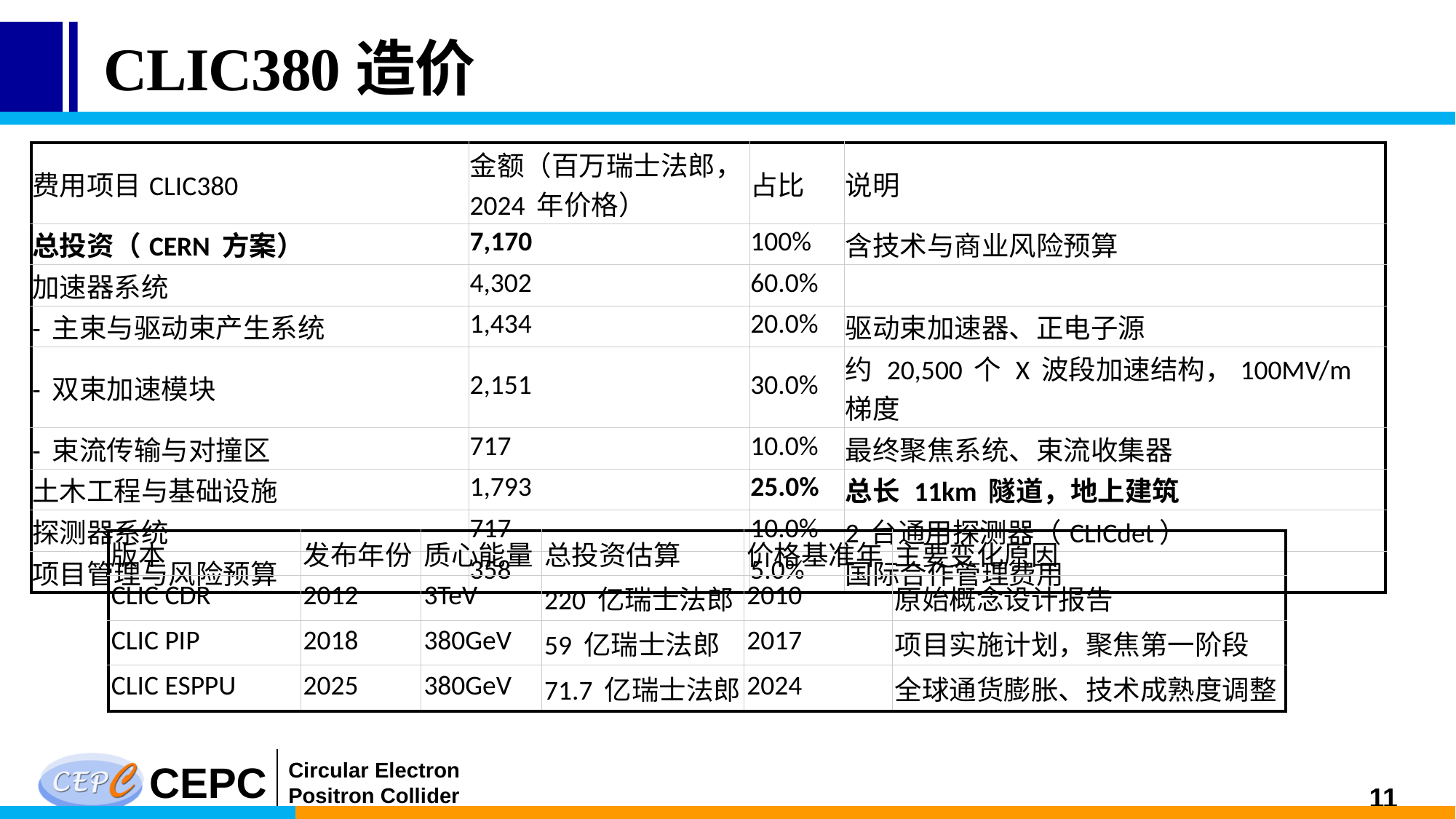

# CLIC380造价
| 费用项目CLIC380 | 金额（百万瑞士法郎， 2024 年价格） | 占比 | 说明 |
| --- | --- | --- | --- |
| 总投资（CERN 方案） | 7,170 | 100% | 含技术与商业风险预算 |
| 加速器系统 | 4,302 | 60.0% |  |
| - 主束与驱动束产生系统 | 1,434 | 20.0% | 驱动束加速器、正电子源 |
| - 双束加速模块 | 2,151 | 30.0% | 约 20,500 个 X 波段加速结构，100MV/m 梯度 |
| - 束流传输与对撞区 | 717 | 10.0% | 最终聚焦系统、束流收集器 |
| 土木工程与基础设施 | 1,793 | 25.0% | 总长 11km 隧道，地上建筑 |
| 探测器系统 | 717 | 10.0% | 2 台通用探测器（CLICdet） |
| 项目管理与风险预算 | 358 | 5.0% | 国际合作管理费用 |
| 版本 | 发布年份 | 质心能量 | 总投资估算 | 价格基准年 | 主要变化原因 |
| --- | --- | --- | --- | --- | --- |
| CLIC CDR | 2012 | 3TeV | 220 亿瑞士法郎 | 2010 | 原始概念设计报告 |
| CLIC PIP | 2018 | 380GeV | 59 亿瑞士法郎 | 2017 | 项目实施计划，聚焦第一阶段 |
| CLIC ESPPU | 2025 | 380GeV | 71.7 亿瑞士法郎 | 2024 | 全球通货膨胀、技术成熟度调整 |